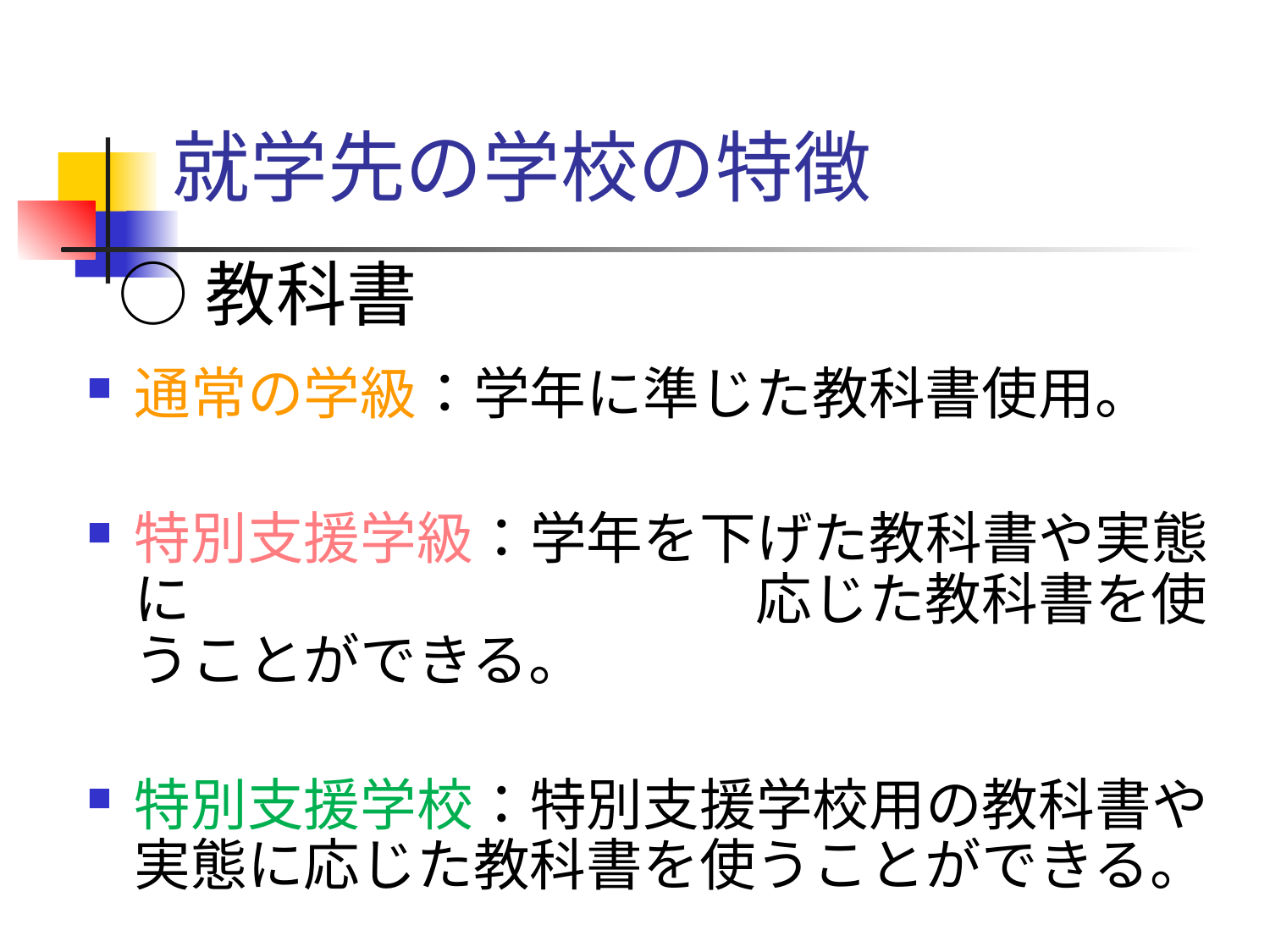

就学先の学校の特徴
○教科書
通常の学級：学年に準じた教科書使用。

特別支援学級：学年を下げた教科書や実態に　　　　　　　　　　応じた教科書を使うことができる。

特別支援学校：特別支援学校用の教科書や実態に応じた教科書を使うことができる。